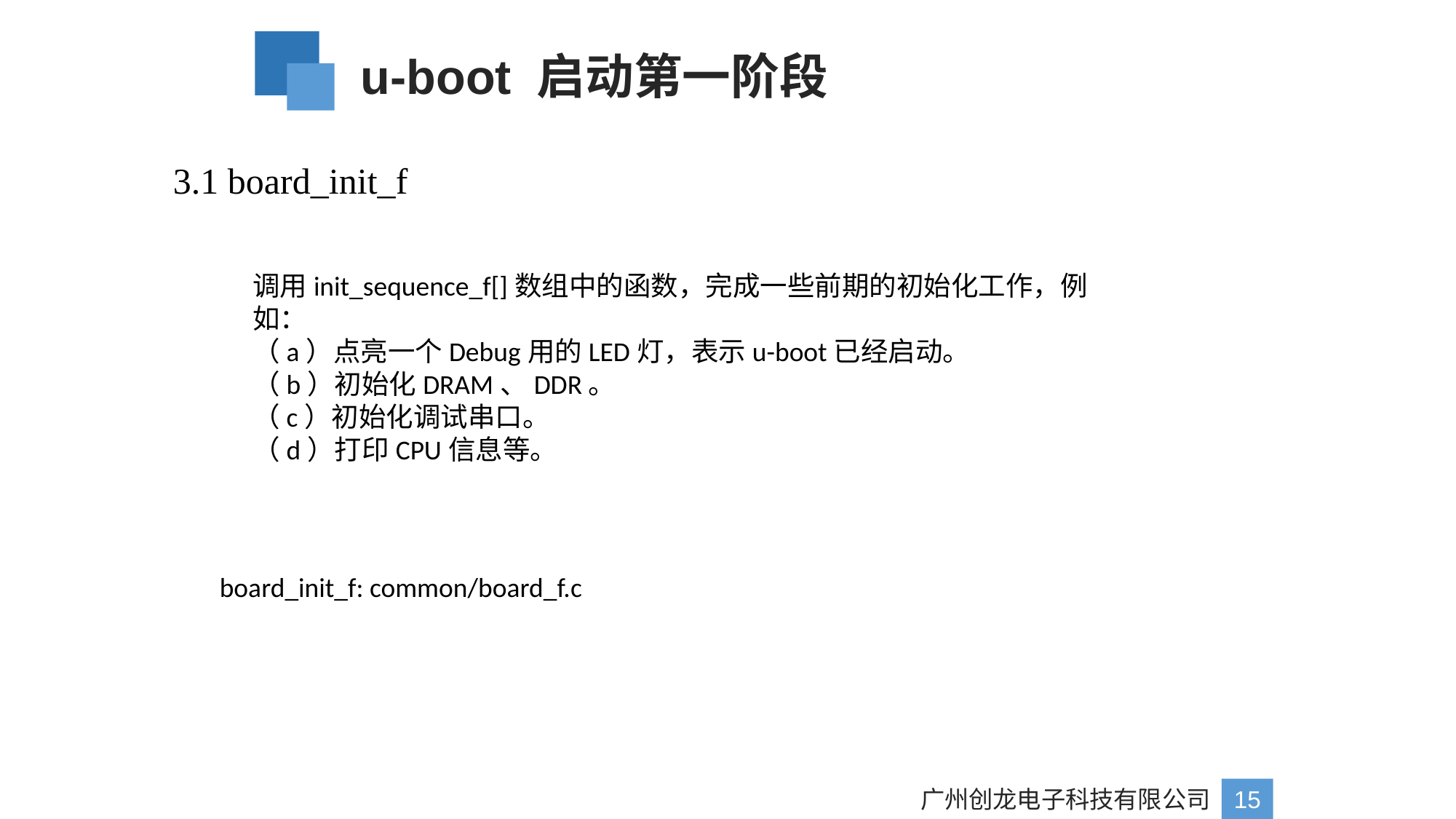

u-boot 启动第一阶段
3.1 board_init_f
调用init_sequence_f[]数组中的函数，完成一些前期的初始化工作，例如：
（a）点亮一个Debug用的LED灯，表示u-boot已经启动。
（b）初始化DRAM、DDR。
（c）初始化调试串口。
（d）打印CPU信息等。
board_init_f: common/board_f.c
广州创龙电子科技有限公司
15